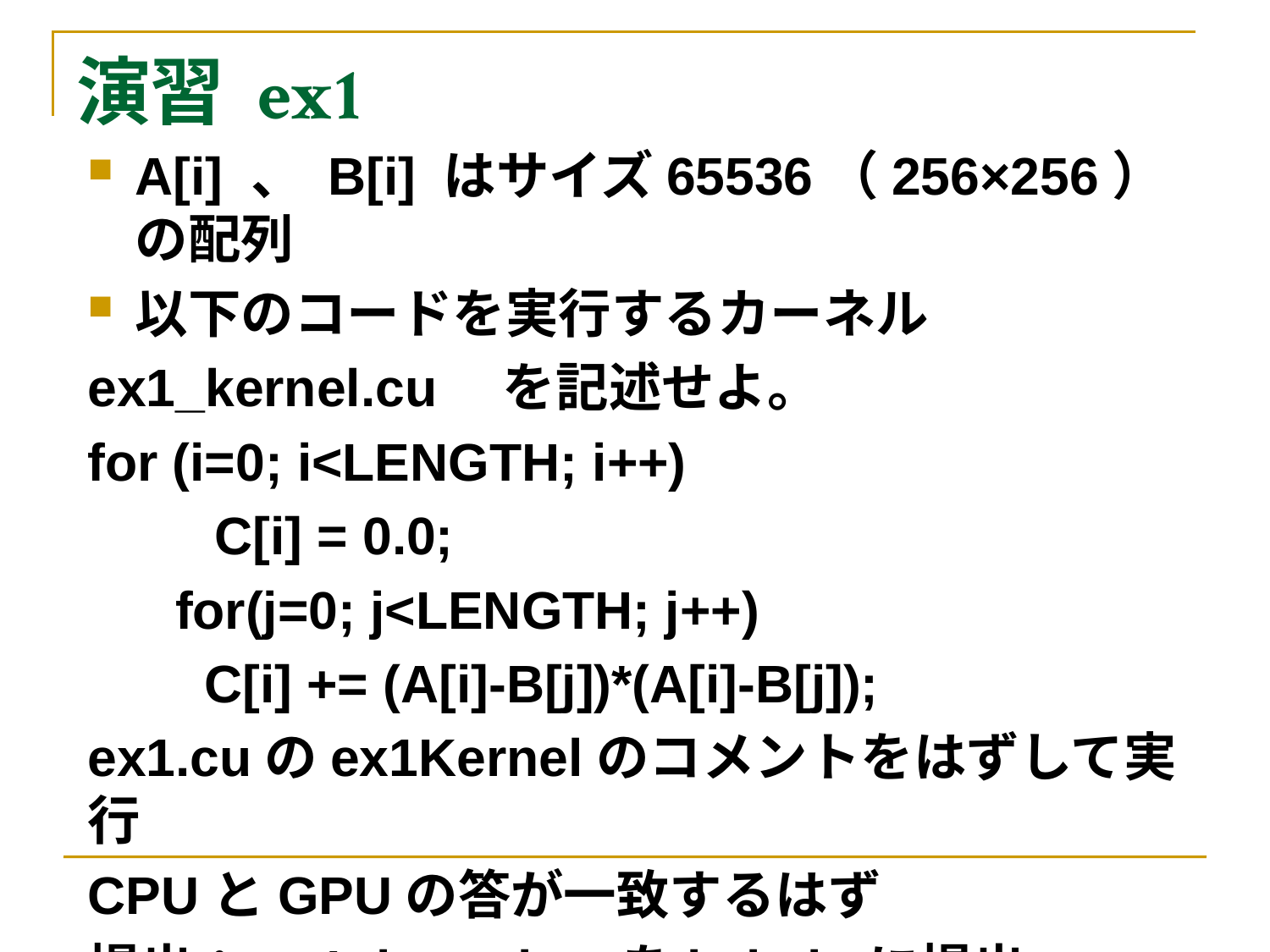

# 演習 ex1
A[i] 、 B[i] はサイズ65536（256×256）の配列
以下のコードを実行するカーネル
ex1_kernel.cu　を記述せよ。
for (i=0; i<LENGTH; i++)
	C[i] = 0.0;
      for(j=0; j<LENGTH; j++)
        C[i] += (A[i]-B[j])*(A[i]-B[j]);
ex1.cuのex1Kernelのコメントをはずして実行
CPUとGPUの答が一致するはず
提出：ex1_kernel.cuをkeio.jpに提出